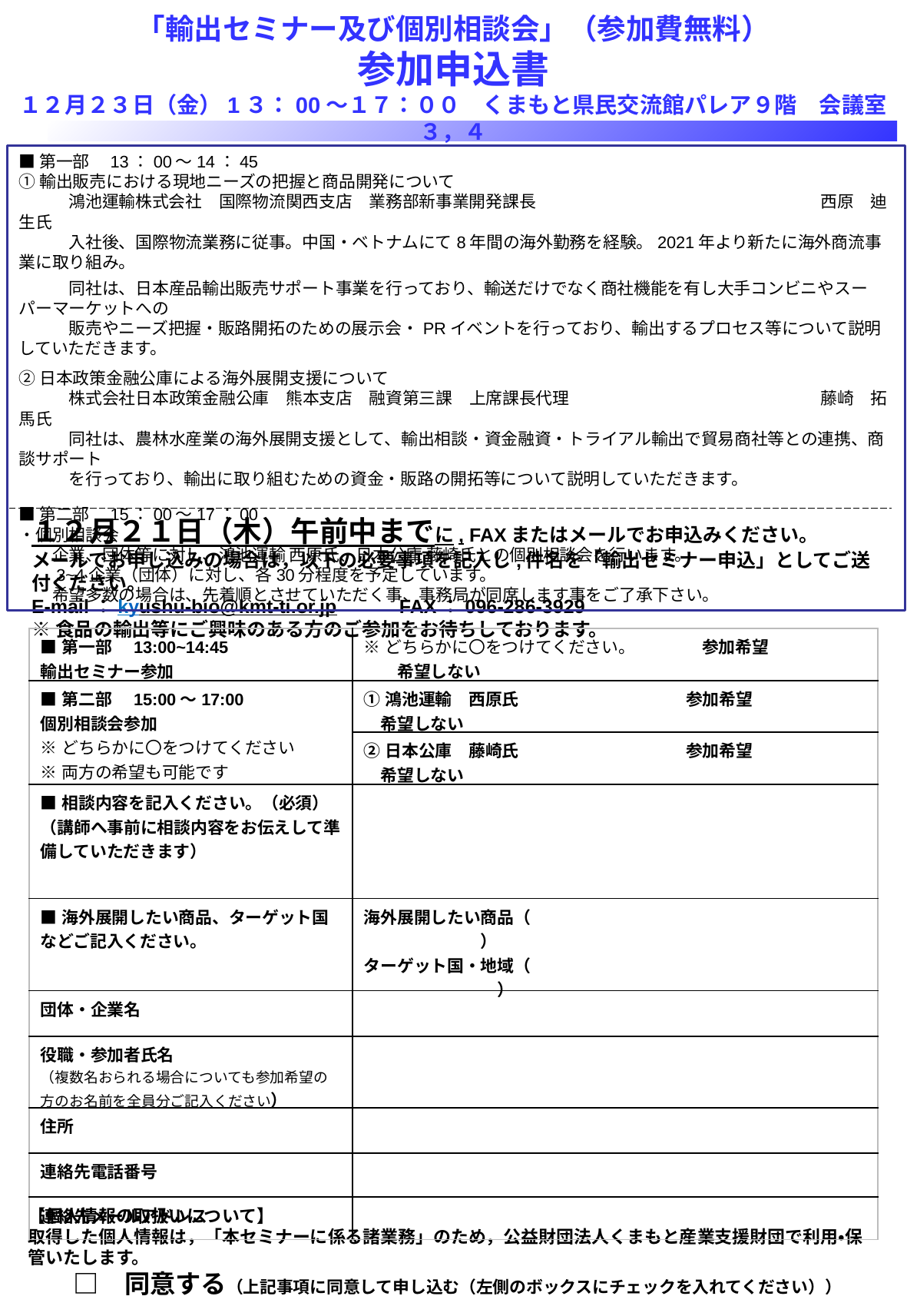

「輸出セミナー及び個別相談会」（参加費無料）
参加申込書
１２月２３日（金）1３：00～１７：００　くまもと県民交流館パレア９階　会議室３，４

■第一部　13：00～14：45
①輸出販売における現地ニーズの把握と商品開発について
　　　鴻池運輸株式会社　国際物流関西支店　業務部新事業開発課長　　　　　　　　　　　　　　　　　西原　迪生氏
　　　入社後、国際物流業務に従事。中国・ベトナムにて8年間の海外勤務を経験。2021年より新たに海外商流事業に取り組み。

　　　同社は、日本産品輸出販売サポート事業を行っており、輸送だけでなく商社機能を有し大手コンビニやスーパーマーケットへの
　　　販売やニーズ把握・販路開拓のための展示会・PRイベントを行っており、輸出するプロセス等について説明していただきます。

②日本政策金融公庫による海外展開支援について
　　　株式会社日本政策金融公庫　熊本支店　融資第三課　上席課長代理　　　　　　　　　　　　　　　藤崎　拓馬氏
　　　同社は、農林水産業の海外展開支援として、輸出相談・資金融資・トライアル輸出で貿易商社等との連携、商談サポート
　　　を行っており、輸出に取り組むための資金・販路の開拓等について説明していただきます。

■第二部　15：00～17：00
・個別相談会
　　企業、団体等に対し、鴻池運輸 西原氏、日本公庫 藤崎氏との個別相談会を行います。
　　3~4企業（団体）に対し、各30分程度を予定しています。
　　希望多数の場合は、先着順とさせていただく事、事務局が同席します事をご了承下さい。
１２月２１日（木）午前中までに, FAXまたはメールでお申込みください。
メールでお申し込みの場合は，以下の必要事項を記入し,件名を「輸出セミナー申込」としてご送付ください。
E-mail：kyushu-bio@kmt-ti.or.jp　　　FAX：096-286-3929
※食品の輸出等にご興味のある方のご参加をお待ちしております。
| ■第一部　13:00~14:45 輸出セミナー参加 | ※どちらかに〇をつけてください。　　　　参加希望　　　　　　　希望しない |
| --- | --- |
| ■第二部　15:00～17:00 個別相談会参加 ※どちらかに〇をつけてください ※両方の希望も可能です | ①鴻池運輸　西原氏　　　　　　　　　　参加希望　　　　　　　希望しない |
|  | ②日本公庫　藤崎氏　　　　　　　　　　参加希望　　　　　　　希望しない |
| ■相談内容を記入ください。（必須） （講師へ事前に相談内容をお伝えして準備していただきます） |  |
| ■海外展開したい商品、ターゲット国などご記入ください。 | 海外展開したい商品（　　　　　　　　　　　　　　　　　　　　　　　　　　　） ターゲット国・地域（　　　　　　　　　　　　　　　　　　　　　　　　　　　　） |
| 団体・企業名 |  |
| 役職・参加者氏名 （複数名おられる場合についても参加希望の方のお名前を全員分ご記入ください） |  |
| 住所 |  |
| 連絡先電話番号 |  |
| 連絡先メールアドレス |  |
【個人情報の取扱いについて】
取得した個人情報は，「本セミナーに係る諸業務」のため，公益財団法人くまもと産業支援財団で利用・保管いたします。
　　□　同意する（上記事項に同意して申し込む（左側のボックスにチェックを入れてください））